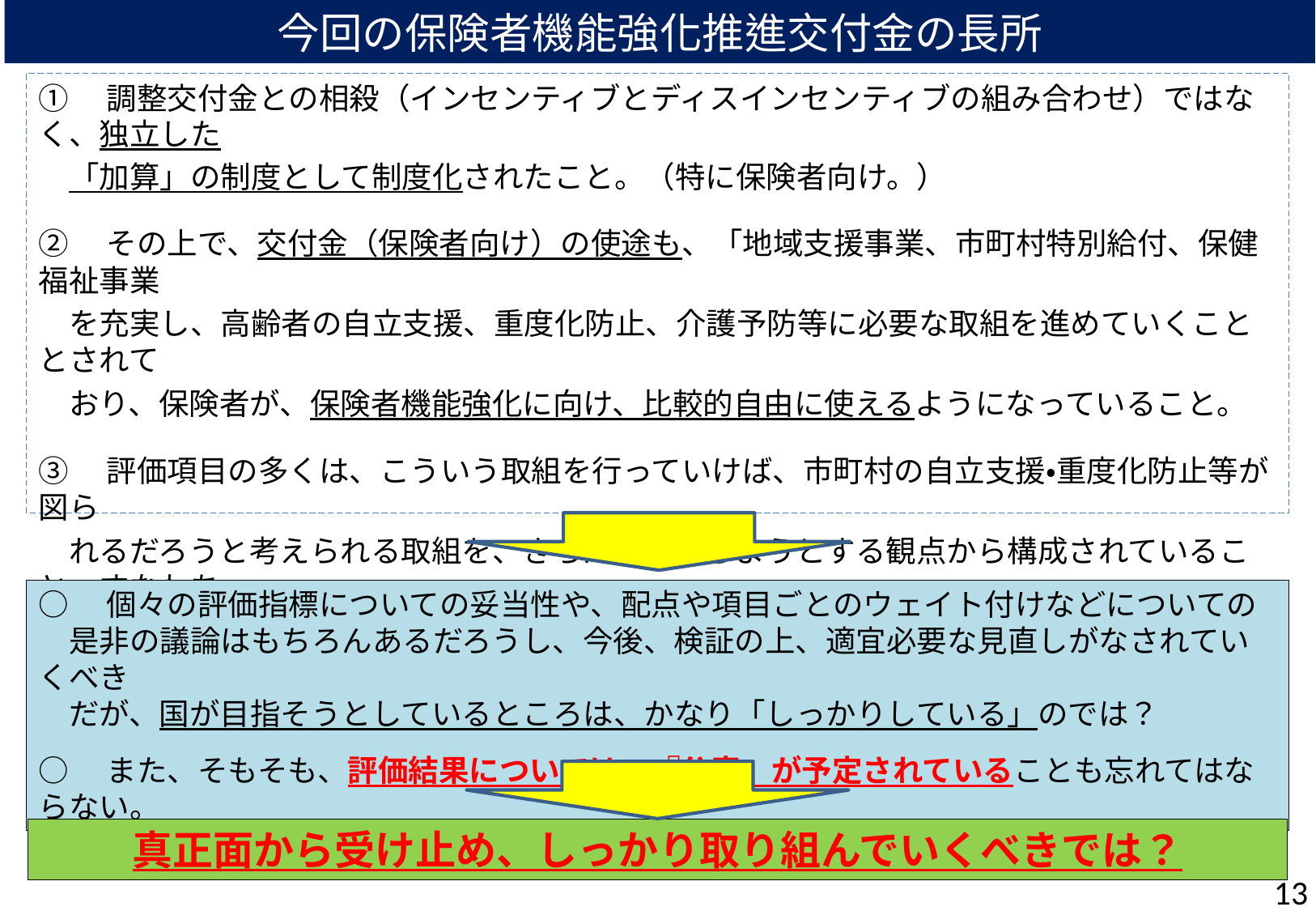

# 今回の保険者機能強化推進交付金の長所
①　調整交付金との相殺（インセンティブとディスインセンティブの組み合わせ）ではなく、独立した
　「加算」の制度として制度化されたこと。（特に保険者向け。）
②　その上で、交付金（保険者向け）の使途も、「地域支援事業、市町村特別給付、保健福祉事業
　を充実し、高齢者の自立支援、重度化防止、介護予防等に必要な取組を進めていくこととされて
　おり、保険者が、保険者機能強化に向け、比較的自由に使えるようになっていること。
③　評価項目の多くは、こういう取組を行っていけば、市町村の自立支援・重度化防止等が図ら
　れるだろうと考えられる取組を、きちんと評価しようとする観点から構成されていること。すなわち、
　単純に要介護認定率の高低を評価するような内容ではなく、保険者機能を発揮すべく、まじめに
　取り組んでいるところ（保険者の努力）が評価される仕組みとなっていること。

○　個々の評価指標についての妥当性や、配点や項目ごとのウェイト付けなどについての
　是非の議論はもちろんあるだろうし、今後、検証の上、適宜必要な見直しがなされていくべき
　だが、国が目指そうとしているところは、かなり「しっかりしている」のでは？
○　また、そもそも、評価結果については、『公表』が予定されていることも忘れてはならない。

真正面から受け止め、しっかり取り組んでいくべきでは？
13